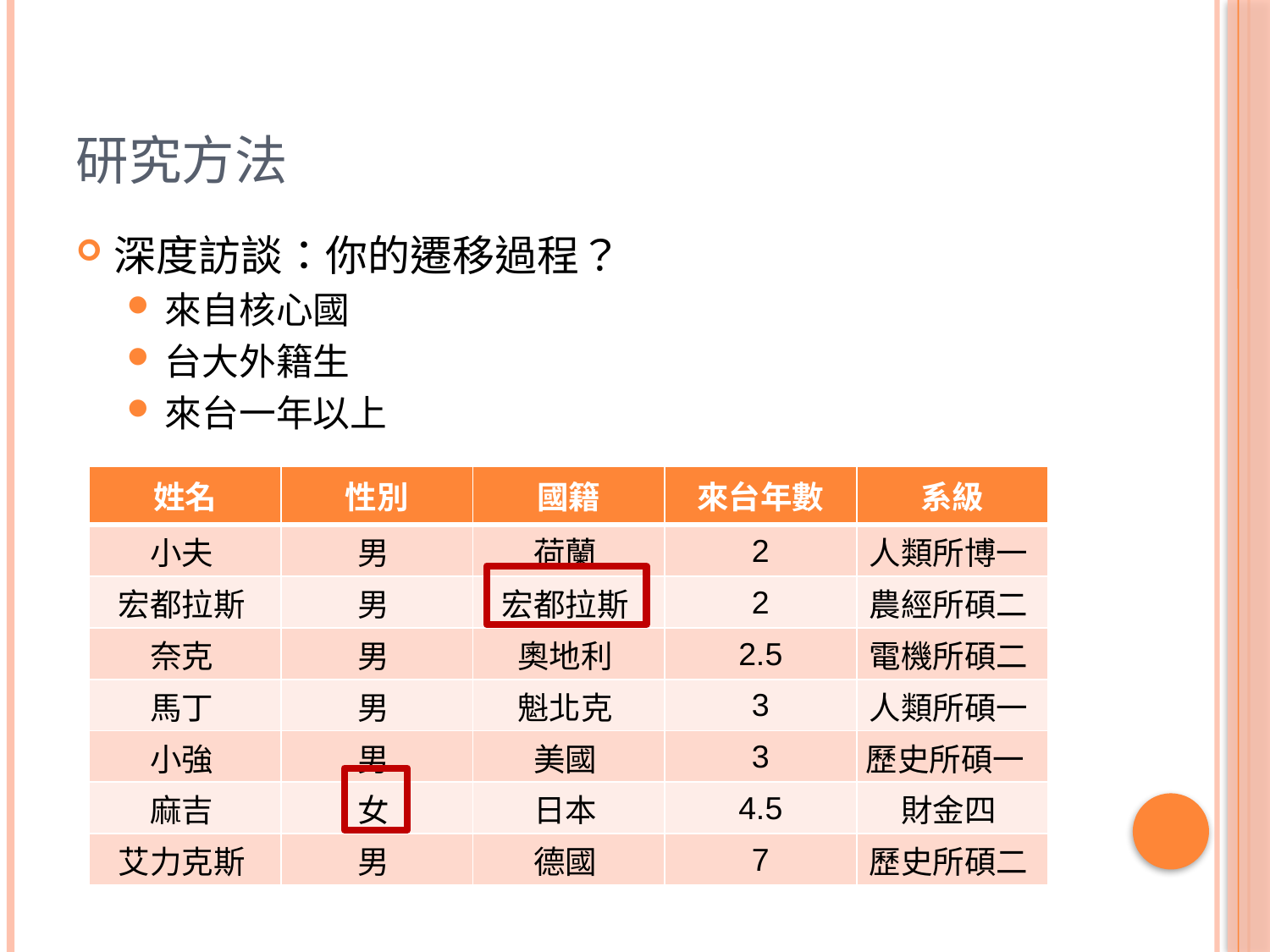

# 研究方法
深度訪談：你的遷移過程？
來自核心國
台大外籍生
來台一年以上

| 姓名 | 性別 | 國籍 | 來台年數 | 系級 |
| --- | --- | --- | --- | --- |
| 小夫 | 男 | 荷蘭 | 2 | 人類所博一 |
| 宏都拉斯 | 男 | 宏都拉斯 | 2 | 農經所碩二 |
| 奈克 | 男 | 奧地利 | 2.5 | 電機所碩二 |
| 馬丁 | 男 | 魁北克 | 3 | 人類所碩一 |
| 小強 | 男 | 美國 | 3 | 歷史所碩一 |
| 麻吉 | 女 | 日本 | 4.5 | 財金四 |
| 艾力克斯 | 男 | 德國 | 7 | 歷史所碩二 |